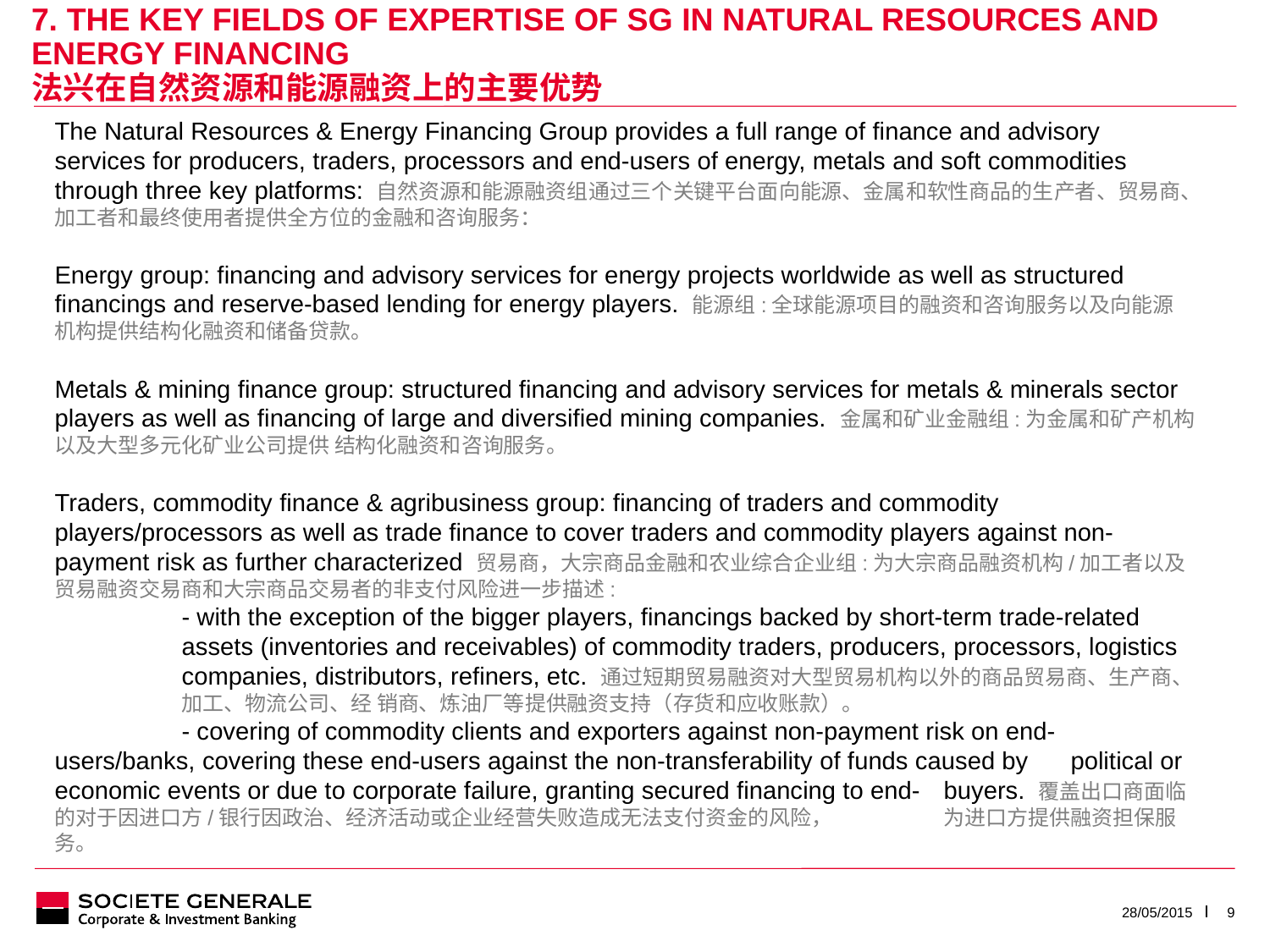

# 7. The key fields of expertise of SG in NATURAL RESOURCES and ENERGY FINANCING 法兴在自然资源和能源融资上的主要优势
The Natural Resources & Energy Financing Group provides a full range of finance and advisory services for producers, traders, processors and end-users of energy, metals and soft commodities through three key platforms: 自然资源和能源融资组通过三个关键平台面向能源、金属和软性商品的生产者、贸易商、加工者和最终使用者提供全方位的金融和咨询服务：

Energy group: financing and advisory services for energy projects worldwide as well as structured financings and reserve-based lending for energy players. 能源组:全球能源项目的融资和咨询服务以及向能源机构提供结构化融资和储备贷款。

Metals & mining finance group: structured financing and advisory services for metals & minerals sector players as well as financing of large and diversified mining companies. 金属和矿业金融组:为金属和矿产机构以及大型多元化矿业公司提供 结构化融资和咨询服务。
Traders, commodity finance & agribusiness group: financing of traders and commodity players/processors as well as trade finance to cover traders and commodity players against non-payment risk as further characterized 贸易商，大宗商品金融和农业综合企业组:为大宗商品融资机构/加工者以及贸易融资交易商和大宗商品交易者的非支付风险进一步描述:
	- with the exception of the bigger players, financings backed by short-term trade-related 	assets (inventories and receivables) of commodity traders, producers, processors, logistics 	companies, distributors, refiners, etc. 通过短期贸易融资对大型贸易机构以外的商品贸易商、生产商、	加工、物流公司、经 销商、炼油厂等提供融资支持（存货和应收账款）。
	- covering of commodity clients and exporters against non-payment risk on end-	users/banks, covering these end-users against the non-transferability of funds caused by 	political or economic events or due to corporate failure, granting secured financing to end-	buyers. 覆盖出口商面临的对于因进口方/银行因政治、经济活动或企业经营失败造成无法支付资金的风险，	为进口方提供融资担保服务。
28/05/2015